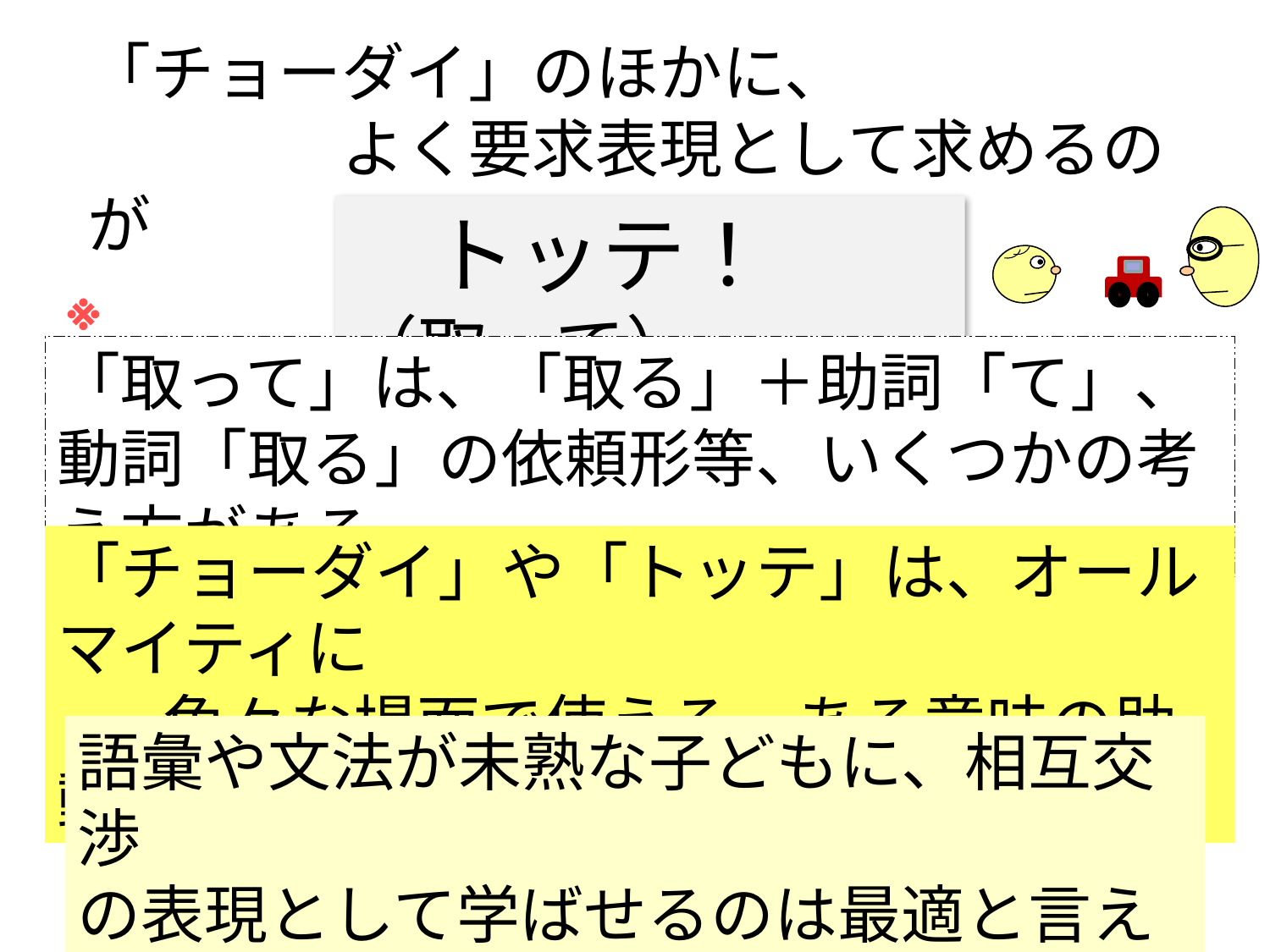

「チョーダイ」のほかに、
　　　　よく要求表現として求めるのが
　トッテ！（取って）

※
「取って」は、「取る」＋助詞「て」、動詞「取る」の依頼形等、いくつかの考え方がある
「チョーダイ」や「トッテ」は、オールマイティに
　　色々な場面で使える、ある意味の助動詞
語彙や文法が未熟な子どもに、相互交渉
の表現として学ばせるのは最適と言える